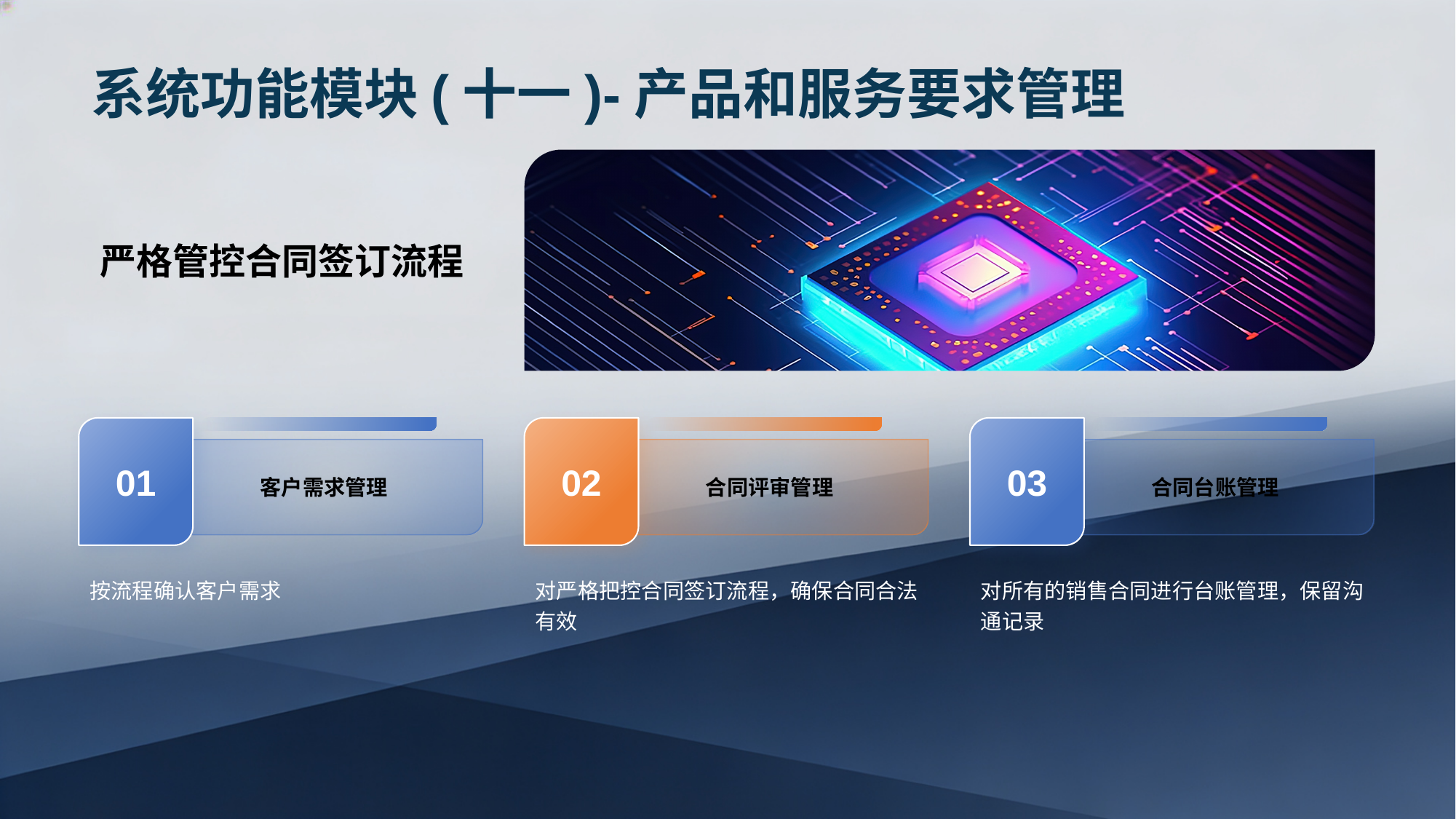

系统功能模块(十一)-产品和服务要求管理

严格管控合同签订流程

01

02

03

客户需求管理
合同评审管理
合同台账管理
按流程确认客户需求
对严格把控合同签订流程，确保合同合法有效
对所有的销售合同进行台账管理，保留沟通记录